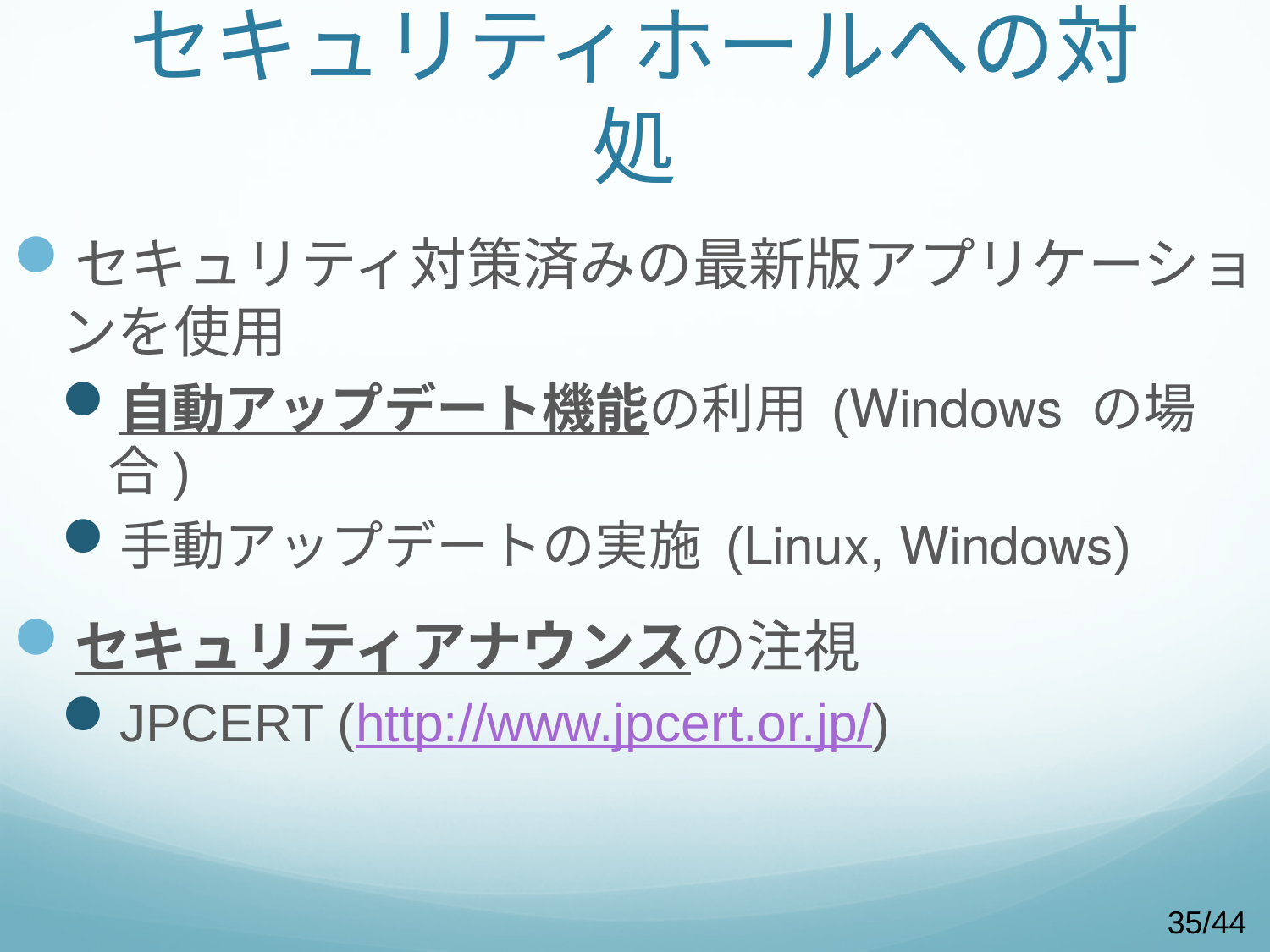

# セキュリティホールへの対処
セキュリティ対策済みの最新版アプリケーションを使用
自動アップデート機能の利用 (Windows の場合)
手動アップデートの実施 (Linux, Windows)
セキュリティアナウンスの注視
JPCERT (http://www.jpcert.or.jp/)